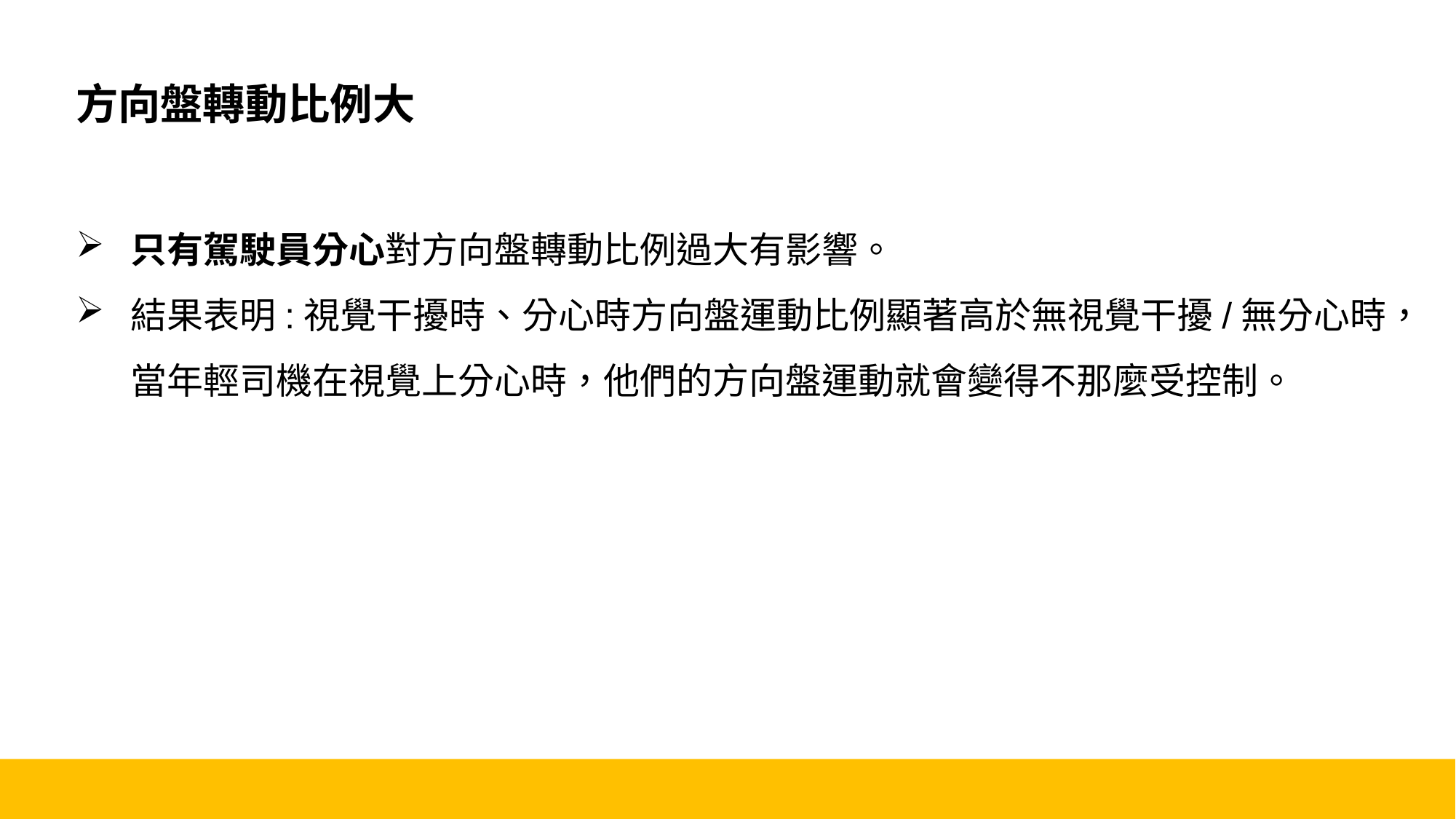

方向盤轉動比例大

只有駕駛員分心對方向盤轉動比例過大有影響。
結果表明:視覺干擾時、分心時方向盤運動比例顯著高於無視覺干擾/無分心時，當年輕司機在視覺上分心時，他們的方向盤運動就會變得不那麼受控制。

20